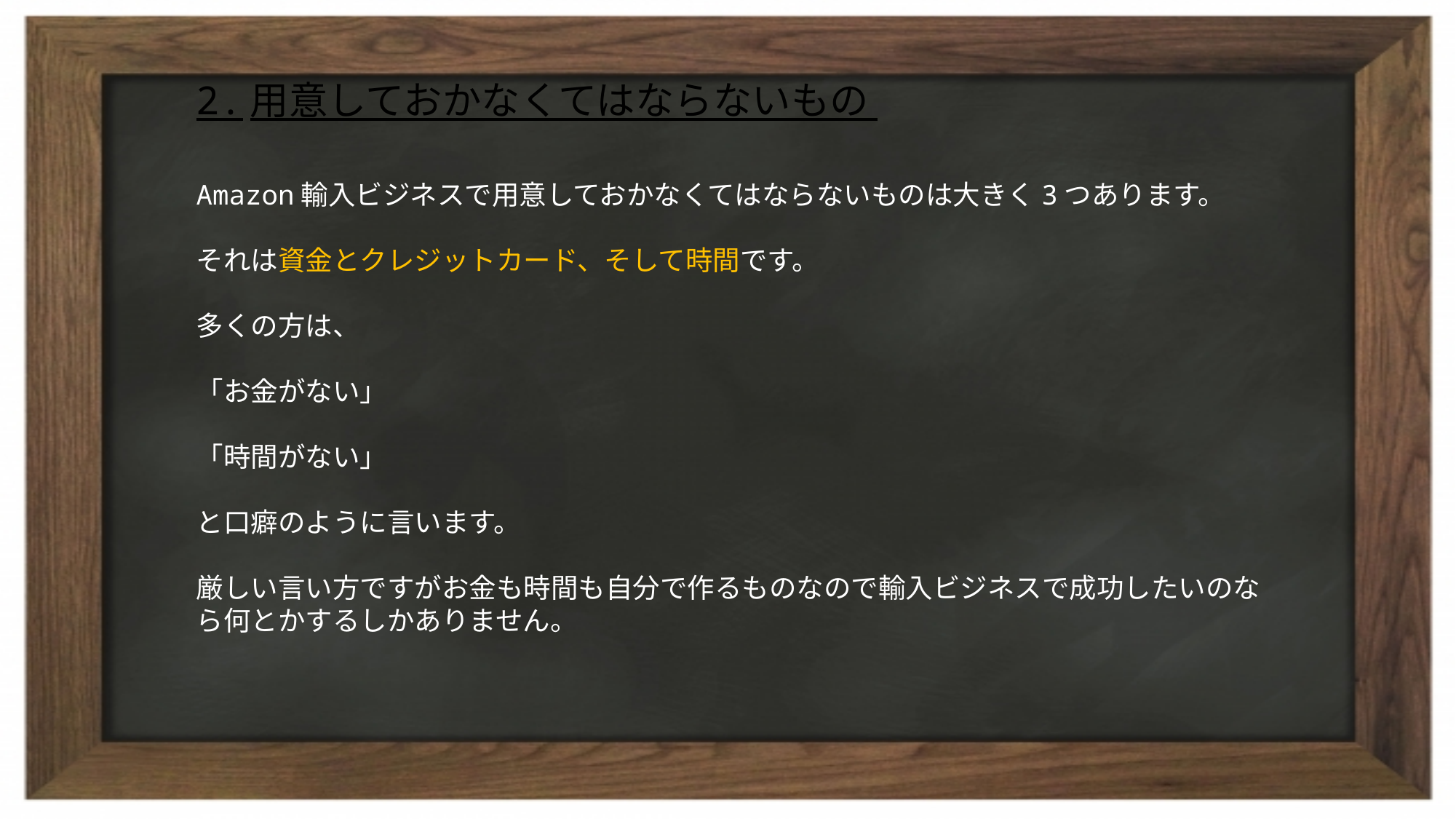

# 2.用意しておかなくてはならないもの
Amazon輸入ビジネスで用意しておかなくてはならないものは大きく3つあります。

それは資金とクレジットカード、そして時間です。

多くの方は、

「お金がない」

「時間がない」

と口癖のように言います。

厳しい言い方ですがお金も時間も自分で作るものなので輸入ビジネスで成功したいのなら何とかするしかありません。